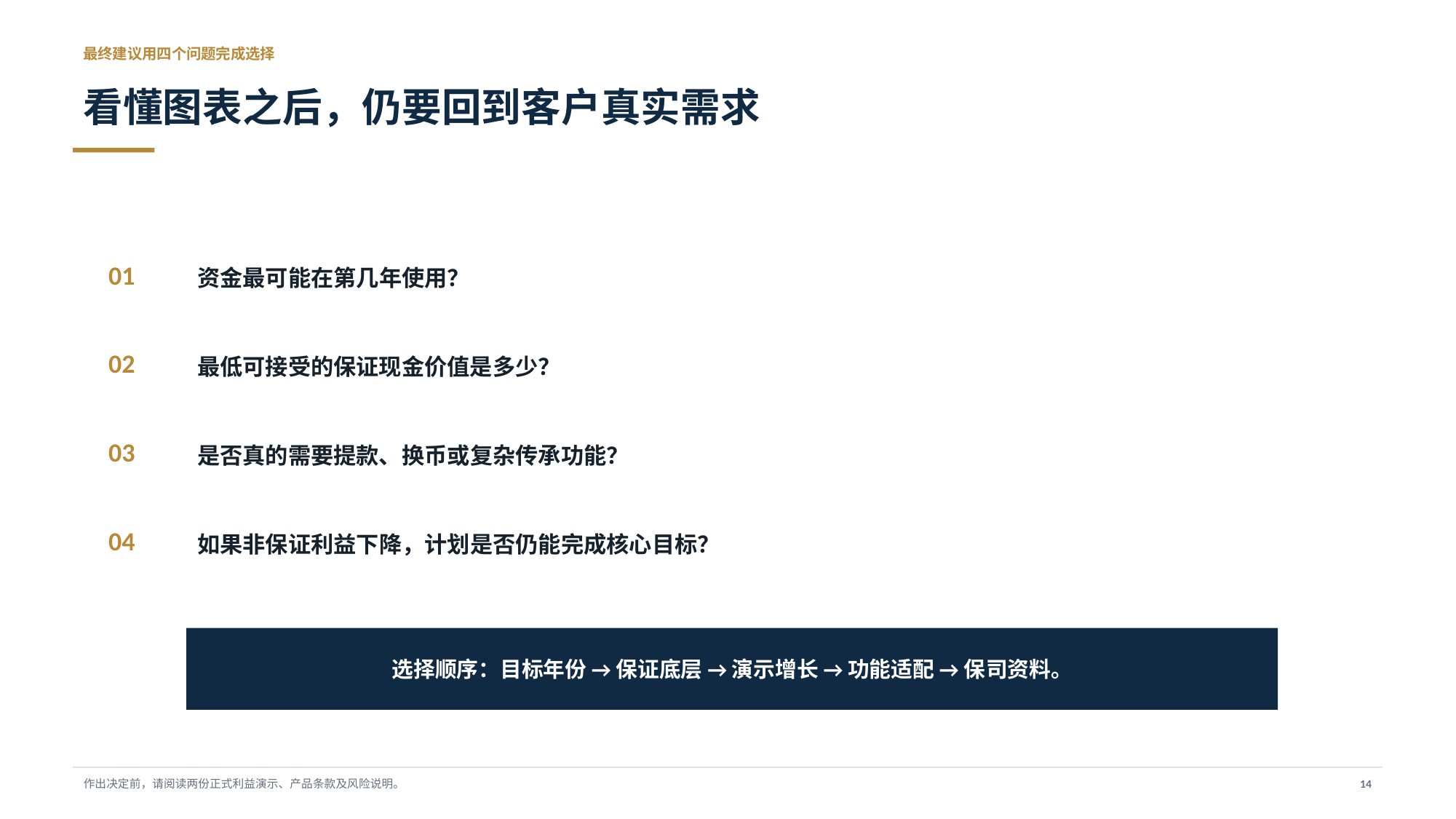

最终建议用四个问题完成选择
看懂图表之后，仍要回到客户真实需求

资金最可能在第几年使用？
01
最低可接受的保证现金价值是多少？
02
是否真的需要提款、换币或复杂传承功能？
03
如果非保证利益下降，计划是否仍能完成核心目标？
04

选择顺序：目标年份 → 保证底层 → 演示增长 → 功能适配 → 保司资料。

作出决定前，请阅读两份正式利益演示、产品条款及风险说明。
14